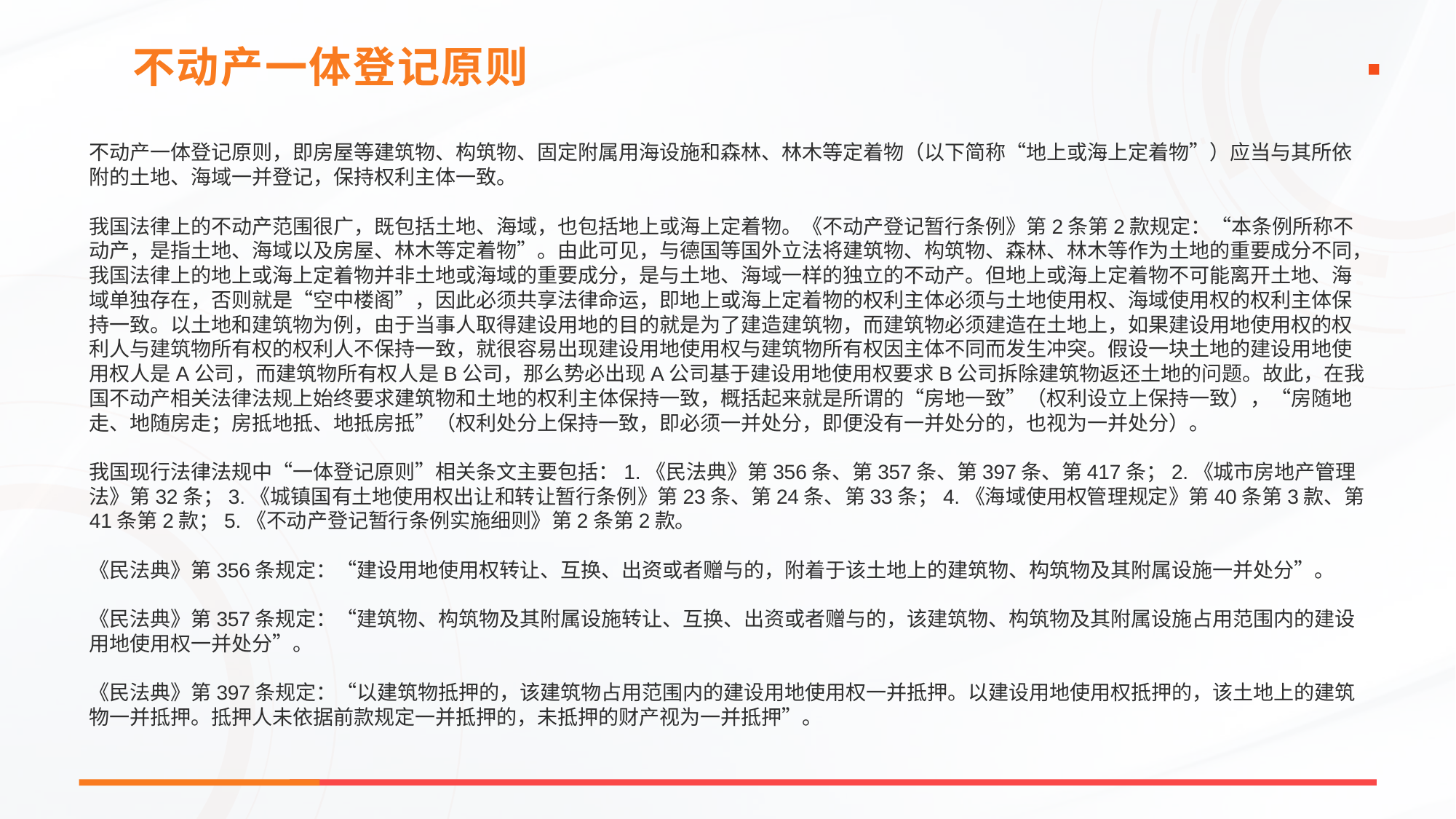

不动产一体登记原则
不动产一体登记原则，即房屋等建筑物、构筑物、固定附属用海设施和森林、林木等定着物（以下简称“地上或海上定着物”）应当与其所依附的土地、海域一并登记，保持权利主体一致。

我国法律上的不动产范围很广，既包括土地、海域，也包括地上或海上定着物。《不动产登记暂行条例》第2条第2款规定：“本条例所称不动产，是指土地、海域以及房屋、林木等定着物”。由此可见，与德国等国外立法将建筑物、构筑物、森林、林木等作为土地的重要成分不同，我国法律上的地上或海上定着物并非土地或海域的重要成分，是与土地、海域一样的独立的不动产。但地上或海上定着物不可能离开土地、海域单独存在，否则就是“空中楼阁”，因此必须共享法律命运，即地上或海上定着物的权利主体必须与土地使用权、海域使用权的权利主体保持一致。以土地和建筑物为例，由于当事人取得建设用地的目的就是为了建造建筑物，而建筑物必须建造在土地上，如果建设用地使用权的权利人与建筑物所有权的权利人不保持一致，就很容易出现建设用地使用权与建筑物所有权因主体不同而发生冲突。假设一块土地的建设用地使用权人是A公司，而建筑物所有权人是B公司，那么势必出现A公司基于建设用地使用权要求B公司拆除建筑物返还土地的问题。故此，在我国不动产相关法律法规上始终要求建筑物和土地的权利主体保持一致，概括起来就是所谓的“房地一致”（权利设立上保持一致），“房随地走、地随房走；房抵地抵、地抵房抵”（权利处分上保持一致，即必须一并处分，即便没有一并处分的，也视为一并处分）。

我国现行法律法规中“一体登记原则”相关条文主要包括：1.《民法典》第356条、第357条、第397条、第417条；2.《城市房地产管理法》第32条；3.《城镇国有土地使用权出让和转让暂行条例》第23条、第24条、第33条；4.《海域使用权管理规定》第40条第3款、第41条第2款；5.《不动产登记暂行条例实施细则》第2条第2款。

《民法典》第356条规定：“建设用地使用权转让、互换、出资或者赠与的，附着于该土地上的建筑物、构筑物及其附属设施一并处分”。

《民法典》第357条规定：“建筑物、构筑物及其附属设施转让、互换、出资或者赠与的，该建筑物、构筑物及其附属设施占用范围内的建设用地使用权一并处分”。

《民法典》第397条规定：“以建筑物抵押的，该建筑物占用范围内的建设用地使用权一并抵押。以建设用地使用权抵押的，该土地上的建筑物一并抵押。抵押人未依据前款规定一并抵押的，未抵押的财产视为一并抵押”。